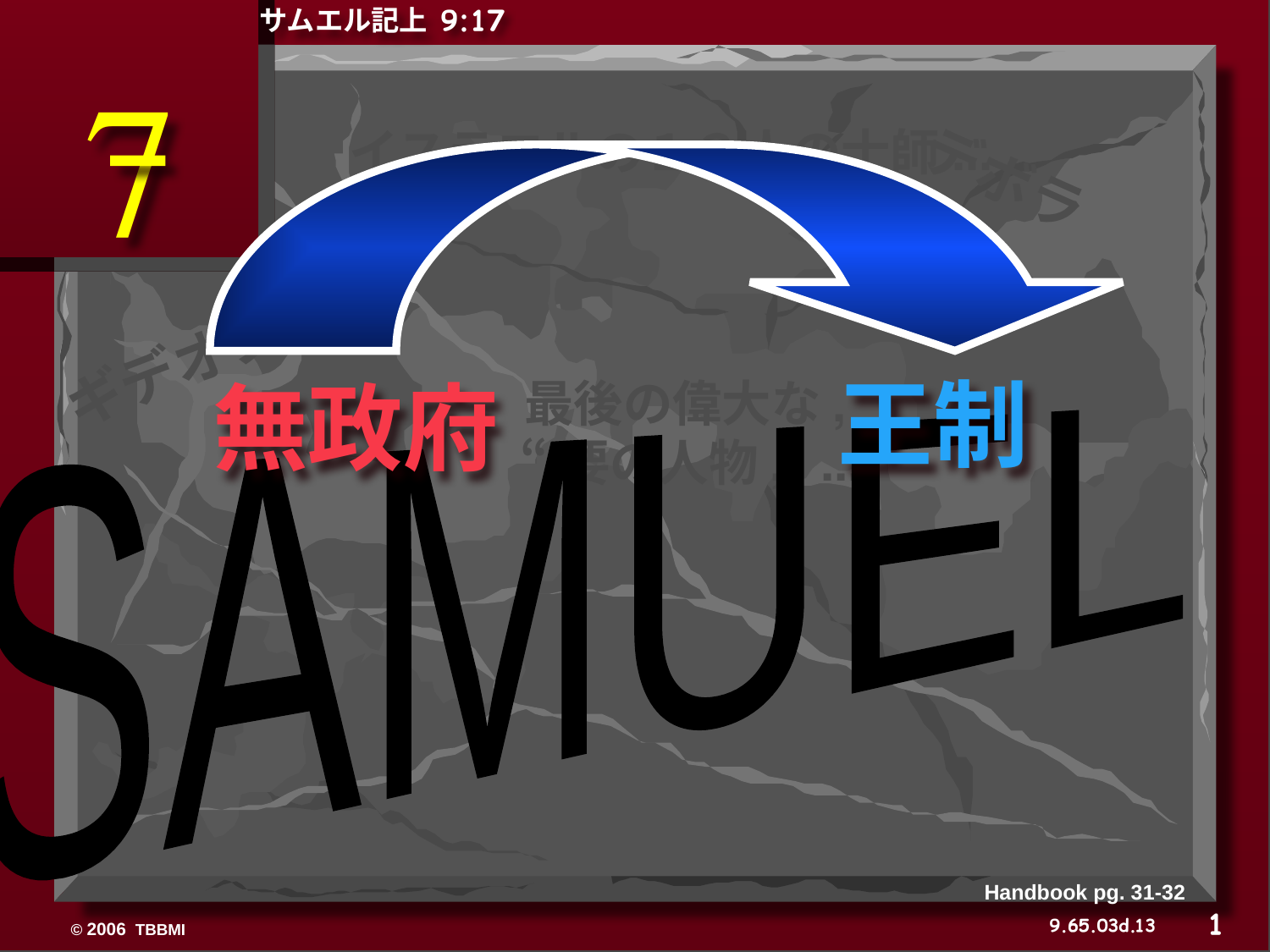

サムエル記上 9:17

7

イスラエルの１３人の士師...

デボラ
ギデオン
最後の偉大な,
 “要の人物,” ...
王制
無政府
SAMUEL
Handbook pg. 31-32

1
13